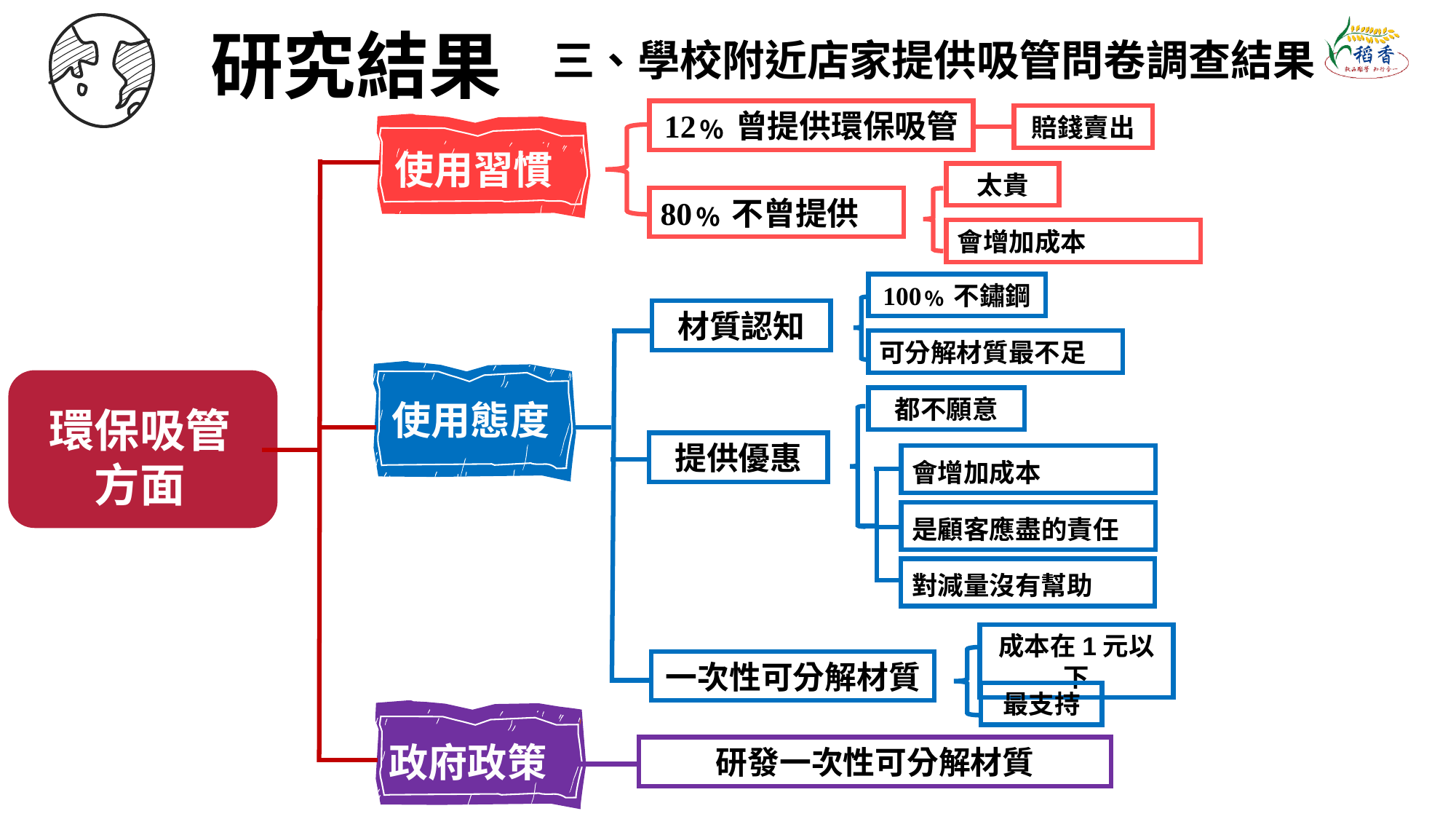

三、學校附近店家提供吸管問卷調查結果
研究結果

12﹪曾提供環保吸管
賠錢賣出

使用習慣

太貴
80﹪不曾提供

會增加成本
100﹪不鏽鋼

材質認知
可分解材質最不足

使用態度

都不願意
環保吸管
方面

提供優惠
會增加成本

是顧客應盡的責任
對減量沒有幫助
成本在1元以下

一次性可分解材質
最支持

政府政策
研發一次性可分解材質